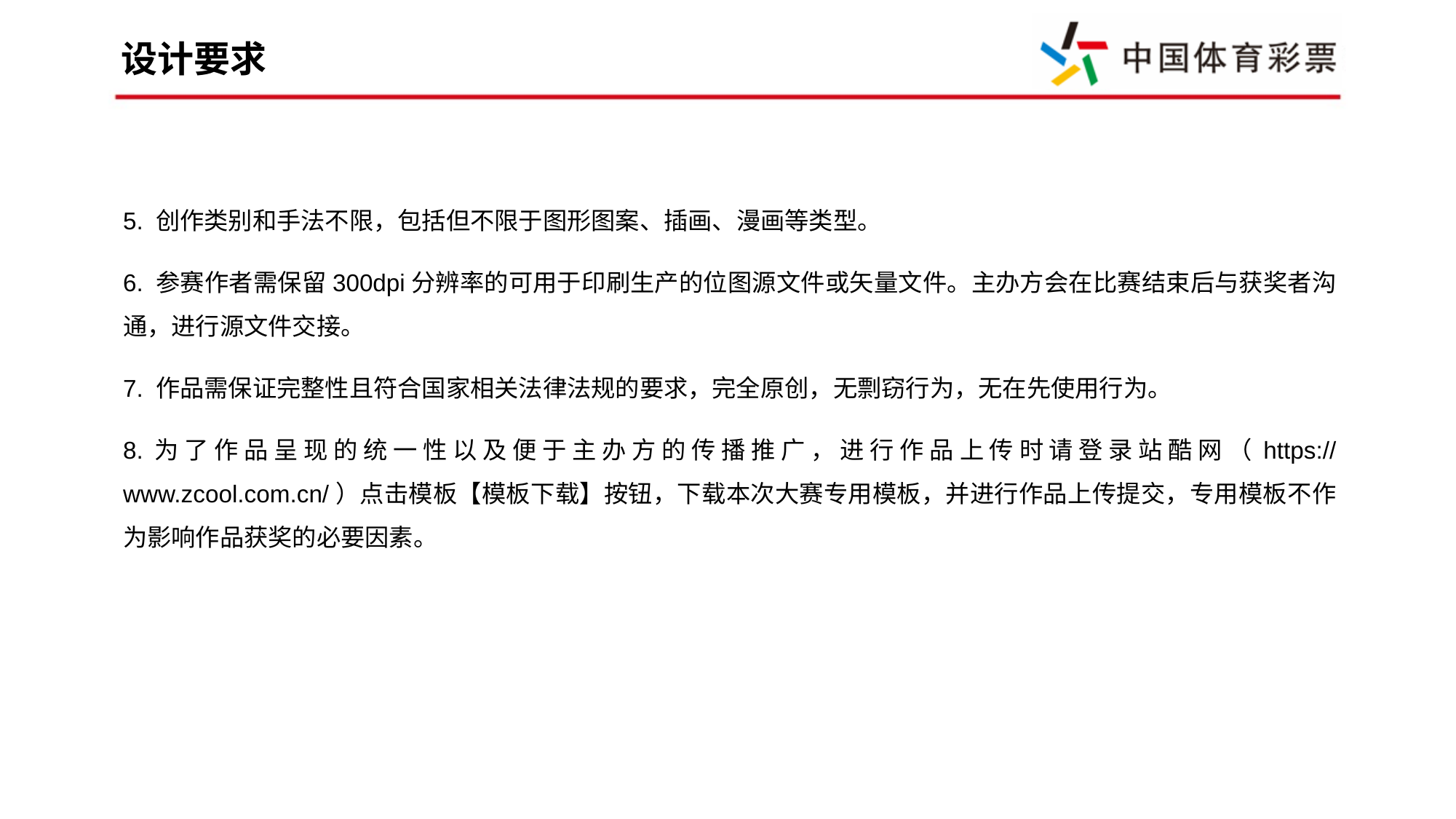

设计要求
5. 创作类别和手法不限，包括但不限于图形图案、插画、漫画等类型。
6. 参赛作者需保留300dpi分辨率的可用于印刷生产的位图源文件或矢量文件。主办方会在比赛结束后与获奖者沟通，进行源文件交接。
7. 作品需保证完整性且符合国家相关法律法规的要求，完全原创，无剽窃行为，无在先使用行为。
8.为了作品呈现的统一性以及便于主办方的传播推广，进行作品上传时请登录站酷网（https://www.zcool.com.cn/）点击模板【模板下载】按钮，下载本次大赛专用模板，并进行作品上传提交，专用模板不作为影响作品获奖的必要因素。